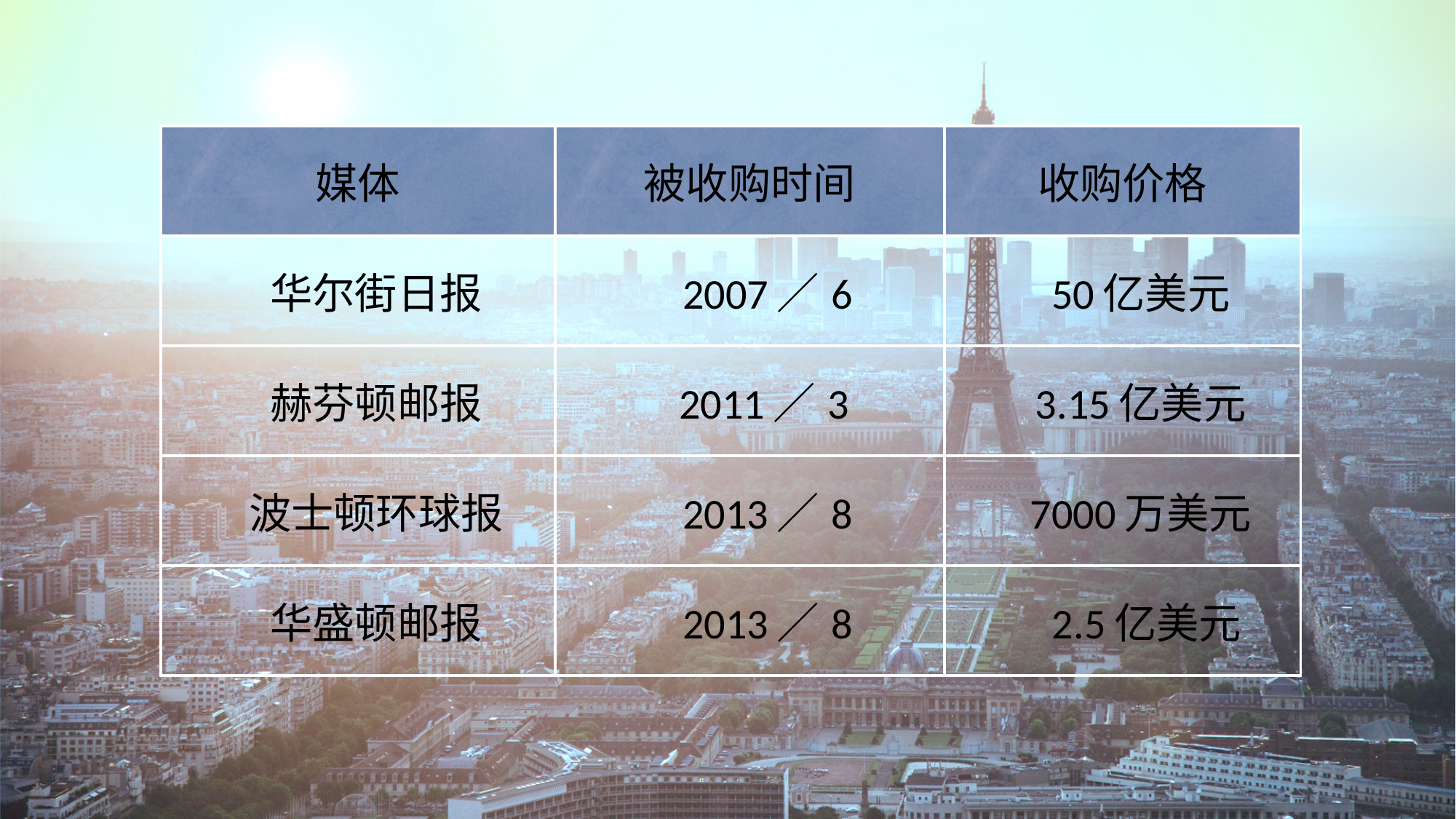

| 媒体 | 被收购时间 | 收购价格 |
| --- | --- | --- |
| 华尔街日报 | 2007／6 | 50亿美元 |
| 赫芬顿邮报 | 2011／3 | 3.15亿美元 |
| 波士顿环球报 | 2013／8 | 7000万美元 |
| 华盛顿邮报 | 2013／8 | 2.5亿美元 |